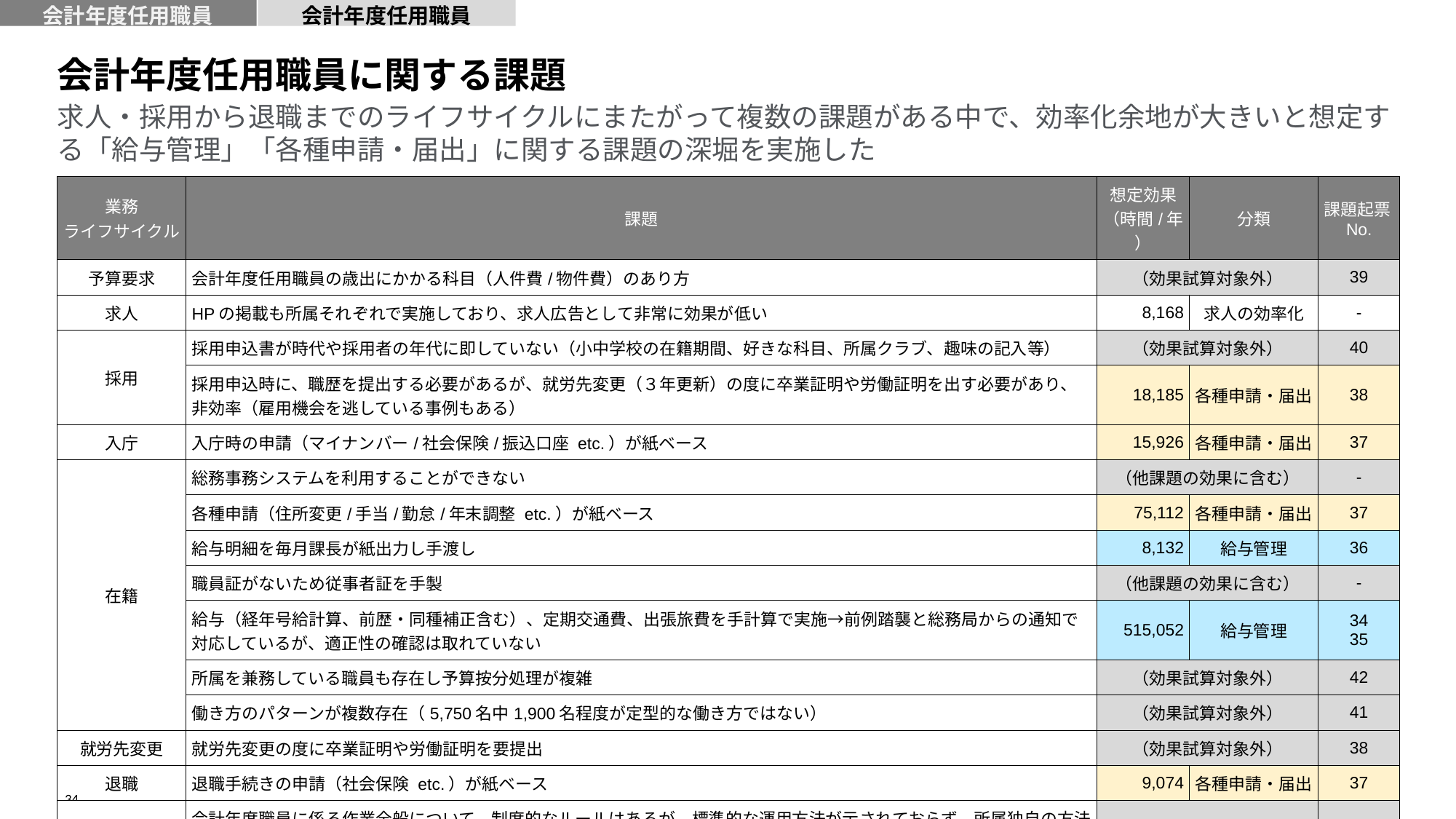

会計年度任用職員
会計年度任用職員
会計年度任用職員に関する課題
# 求人・採用から退職までのライフサイクルにまたがって複数の課題がある中で、効率化余地が大きいと想定する「給与管理」「各種申請・届出」に関する課題の深堀を実施した
| 業務 ライフサイクル | 課題 | 想定効果 （時間/年 ） | 分類 | 課題起票No. |
| --- | --- | --- | --- | --- |
| 予算要求 | 会計年度任用職員の歳出にかかる科目（人件費/物件費）のあり方 | （効果試算対象外） |  | 39 |
| 求人 | HPの掲載も所属それぞれで実施しており、求人広告として非常に効果が低い | 8,168 | 求人の効率化 | - |
| 採用 | 採用申込書が時代や採用者の年代に即していない（小中学校の在籍期間、好きな科目、所属クラブ、趣味の記入等） | （効果試算対象外） |  | 40 |
|  | 採用申込時に、職歴を提出する必要があるが、就労先変更（３年更新）の度に卒業証明や労働証明を出す必要があり、非効率（雇用機会を逃している事例もある） | 18,185 | 各種申請・届出 | 38 |
| 入庁 | 入庁時の申請（マイナンバー/社会保険/振込口座 etc.）が紙ベース | 15,926 | 各種申請・届出 | 37 |
| 在籍 | 総務事務システムを利用することができない | （他課題の効果に含む） |  | - |
|  | 各種申請（住所変更/手当/勤怠/年末調整 etc.）が紙ベース | 75,112 | 各種申請・届出 | 37 |
|  | 給与明細を毎月課長が紙出力し手渡し | 8,132 | 給与管理 | 36 |
|  | 職員証がないため従事者証を手製 | （他課題の効果に含む） |  | - |
|  | 給与（経年号給計算、前歴・同種補正含む）、定期交通費、出張旅費を手計算で実施→前例踏襲と総務局からの通知で対応しているが、適正性の確認は取れていない | 515,052 | 給与管理 | 34 35 |
|  | 所属を兼務している職員も存在し予算按分処理が複雑 | （効果試算対象外） |  | 42 |
|  | 働き方のパターンが複数存在（5,750名中1,900名程度が定型的な働き方ではない） | （効果試算対象外） |  | 41 |
| 就労先変更 | 就労先変更の度に卒業証明や労働証明を要提出 | （効果試算対象外） |  | 38 |
| 退職 | 退職手続きの申請（社会保険 etc.）が紙ベース | 9,074 | 各種申請・届出 | 37 |
| 全般 | 会計年度職員に係る作業全般について、制度的なルールはあるが、標準的な運用方法が示されておらず、所属独自の方法で対応 | （効果試算対象外） |  | 43 |
|  | 会計年度職員に係る業務（所属業務）は制度所管がいない | （効果試算対象外） |  | 44 |
34